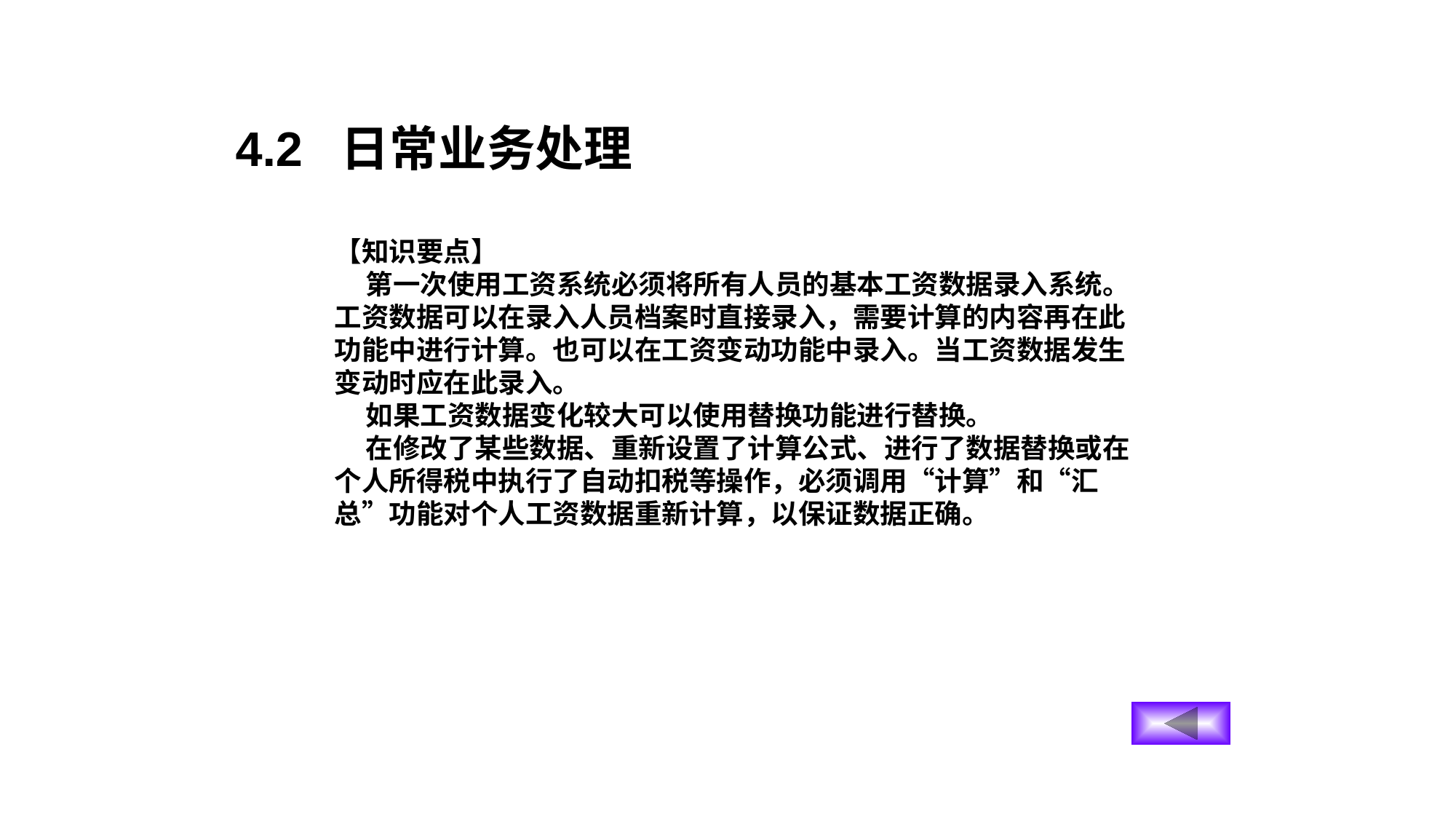

4.2  日常业务处理
【知识要点】
    第一次使用工资系统必须将所有人员的基本工资数据录入系统。工资数据可以在录入人员档案时直接录入，需要计算的内容再在此功能中进行计算。也可以在工资变动功能中录入。当工资数据发生变动时应在此录入。
    如果工资数据变化较大可以使用替换功能进行替换。
    在修改了某些数据、重新设置了计算公式、进行了数据替换或在个人所得税中执行了自动扣税等操作，必须调用“计算”和“汇总”功能对个人工资数据重新计算，以保证数据正确。